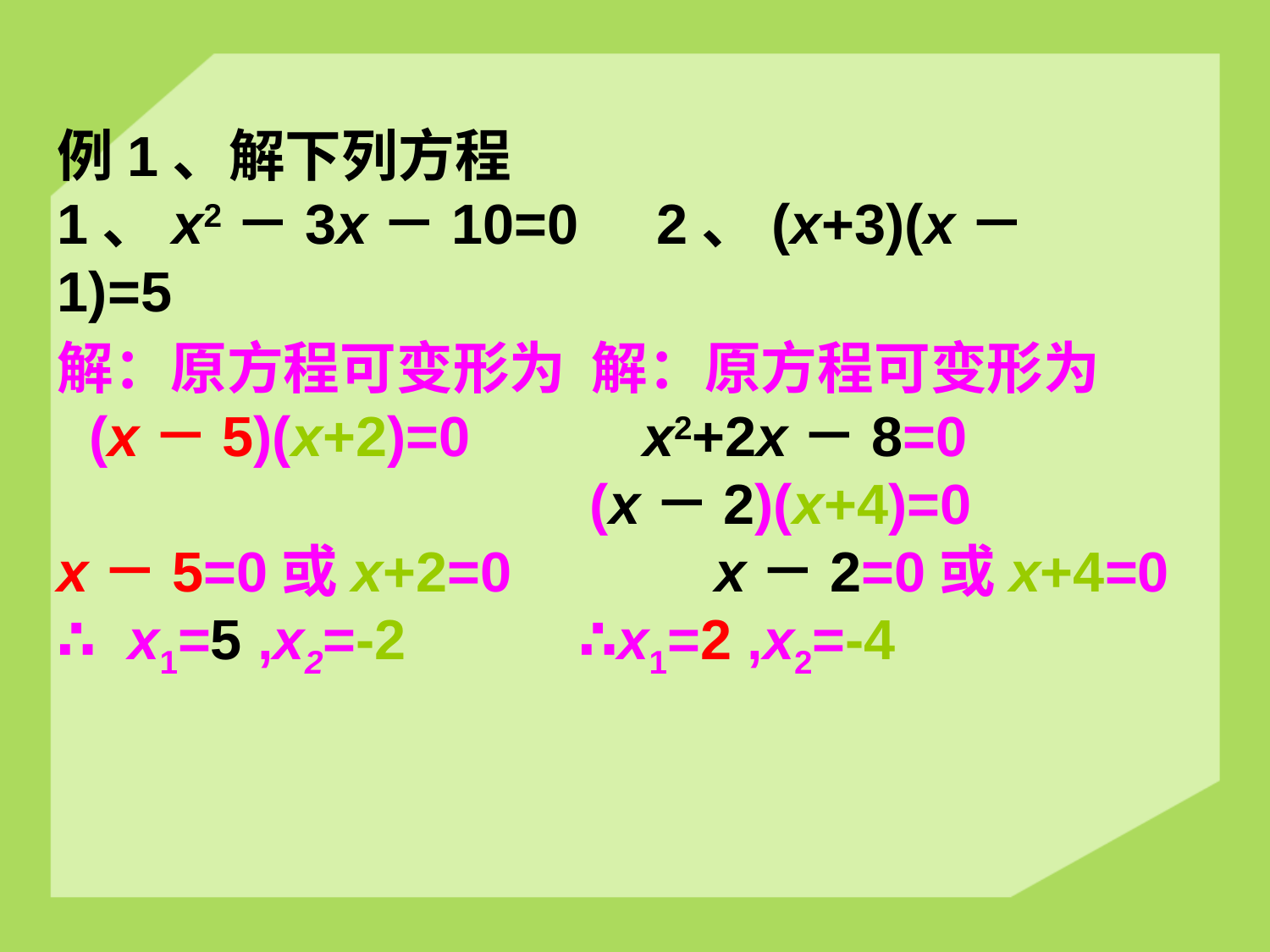

例1、解下列方程
1、x2－3x－10=0     2、(x+3)(x－1)=5
解：原方程可变形为  解：原方程可变形为
  (x－5)(x+2)=0           x2+2x－8=0
                                  (x－2)(x+4)=0
x－5=0或x+2=0             x－2=0或x+4=0
∴  x1=5 ,x2=-2           ∴x1=2 ,x2=-4